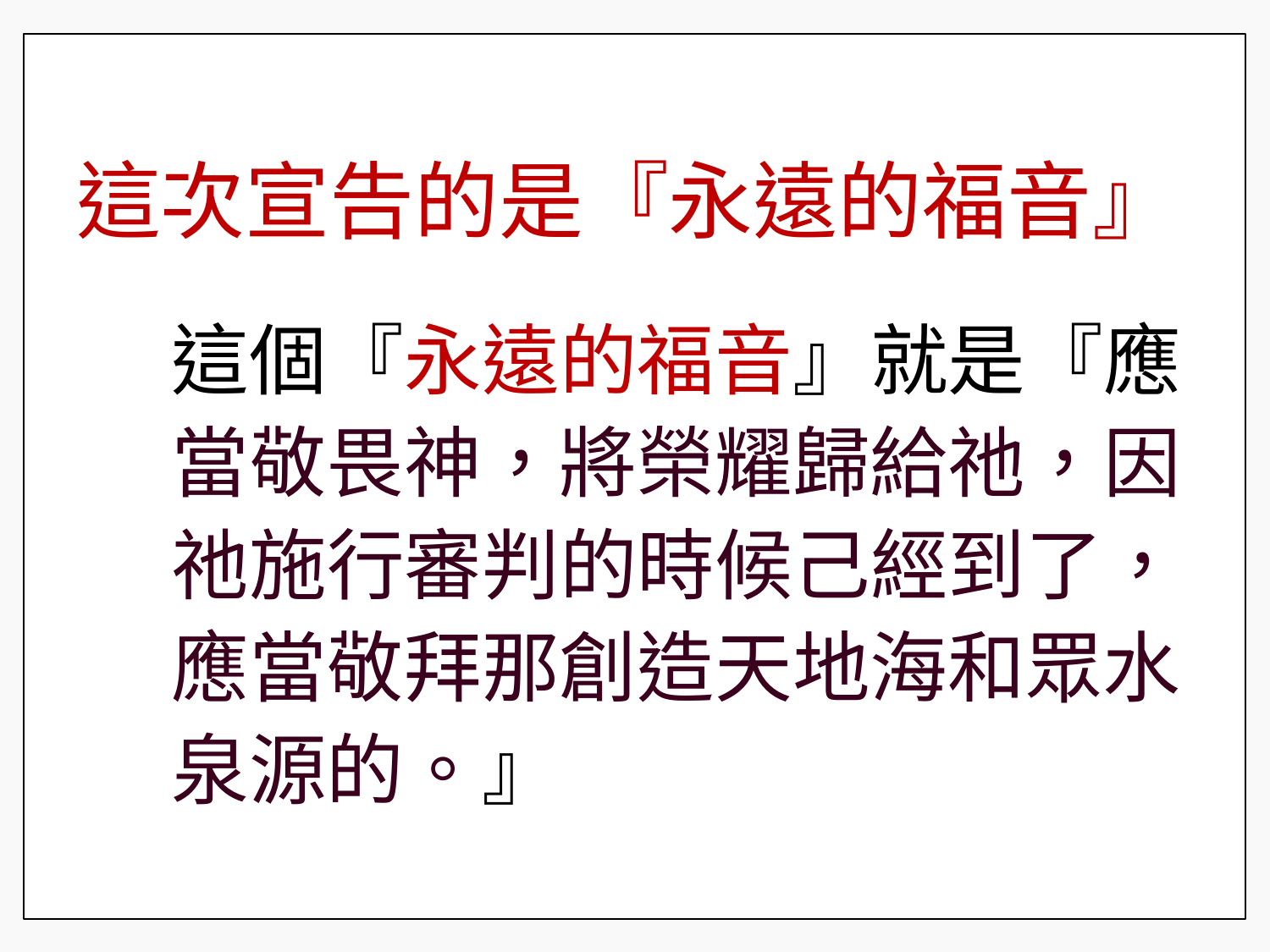

這次宣告的是『永遠的福音』
這個『永遠的福音』就是『應當敬畏神，將榮耀歸給祂，因祂施行審判的時候己經到了，應當敬拜那創造天地海和眾水泉源的。』